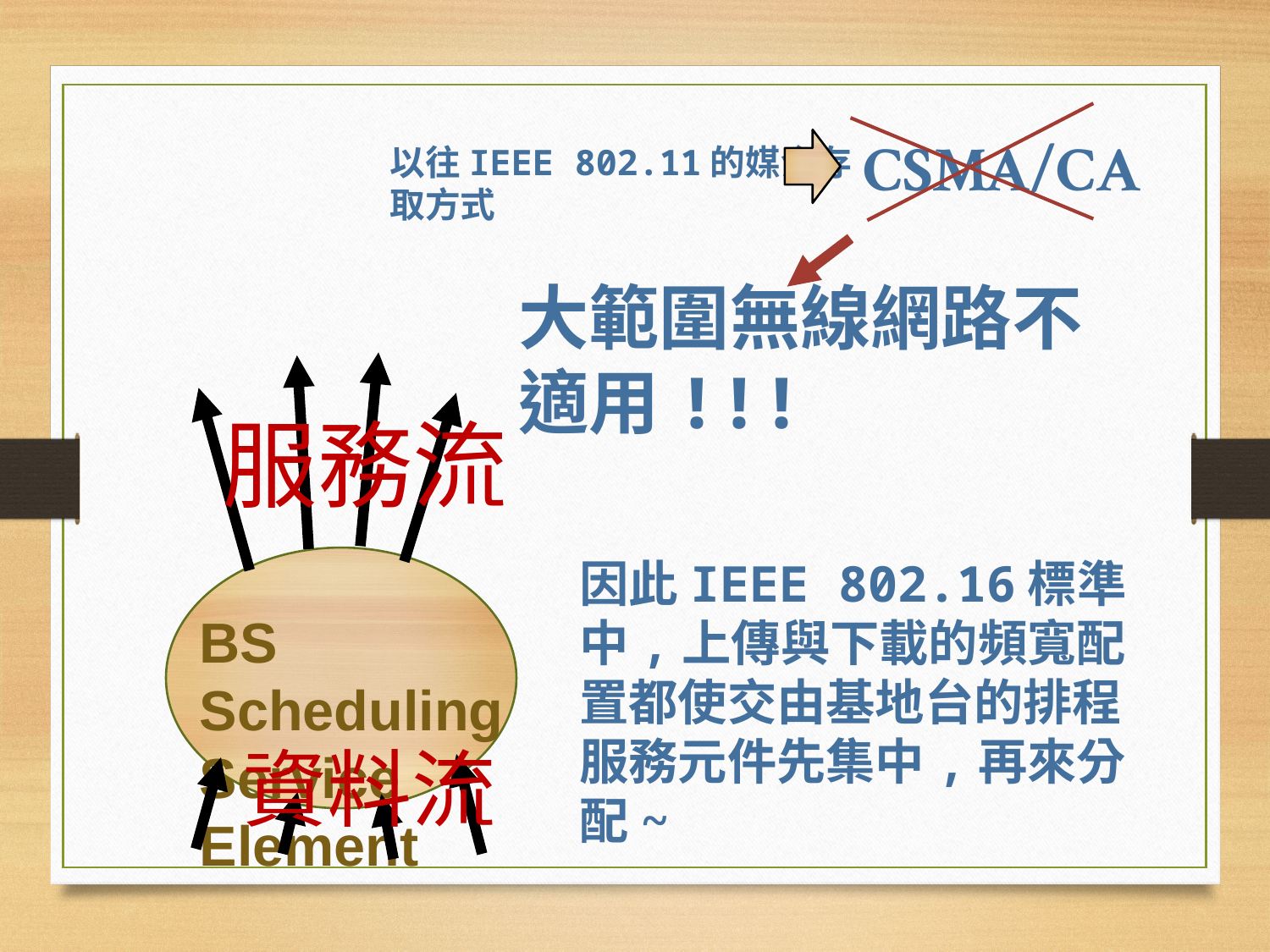

CSMA/CA

以往IEEE 802.11的媒介存取方式
大範圍無線網路不適用!!!
服務流
因此IEEE 802.16標準中,上傳與下載的頻寬配置都使交由基地台的排程服務元件先集中,再來分配~

BS Scheduling Service Element
資料流